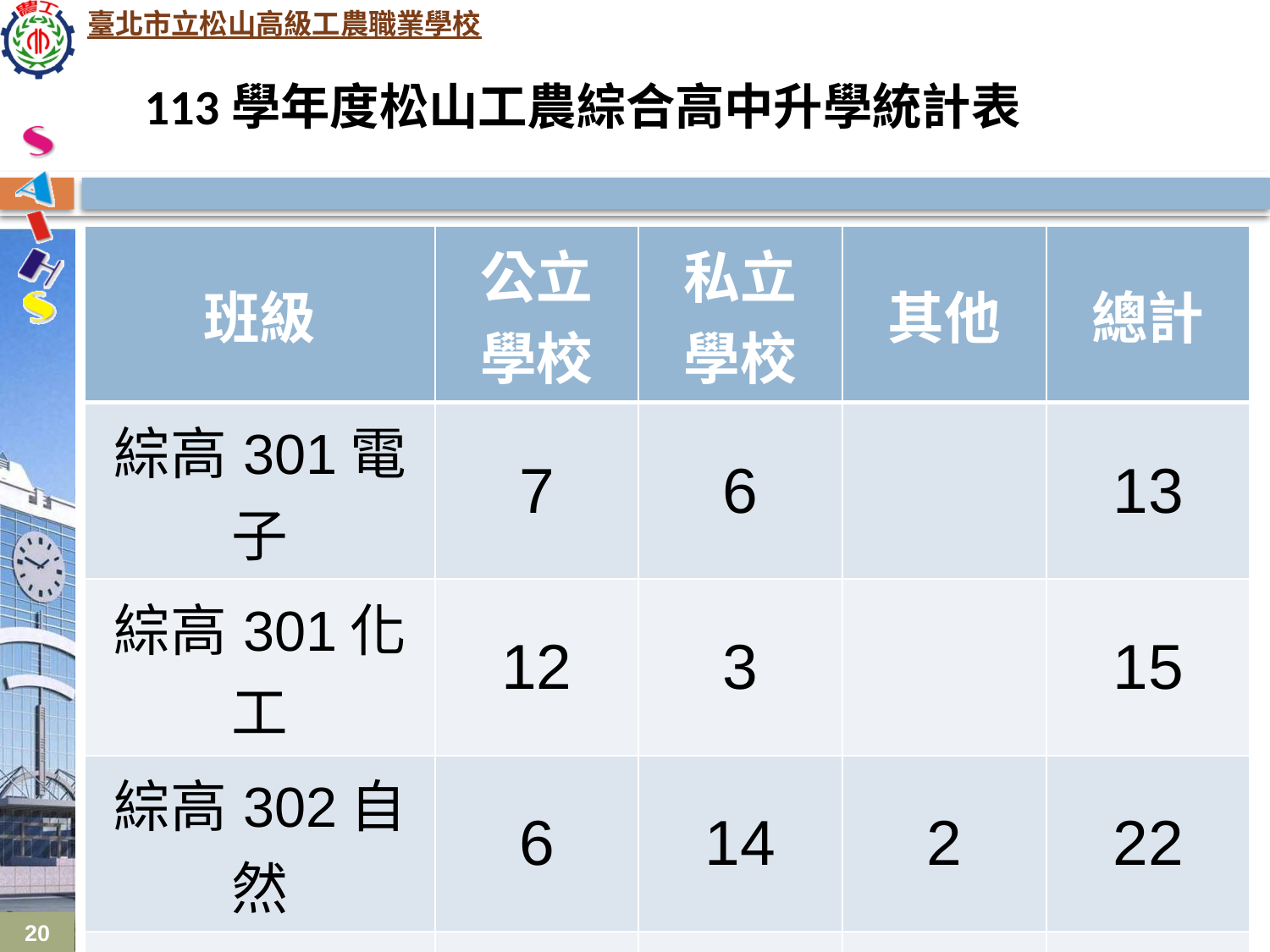

# 113學年度松山工農綜合高中升學統計表
| 班級 | 公立 學校 | 私立 學校 | 其他 | 總計 |
| --- | --- | --- | --- | --- |
| 綜高301電子 | 7 | 6 |  | 13 |
| 綜高301化工 | 12 | 3 |  | 15 |
| 綜高302自然 | 6 | 14 | 2 | 22 |
| 綜高302社會 | 1 | 12 |  | 13 |
| 綜高303社會 | 3 | 29 | 1 | 33 |